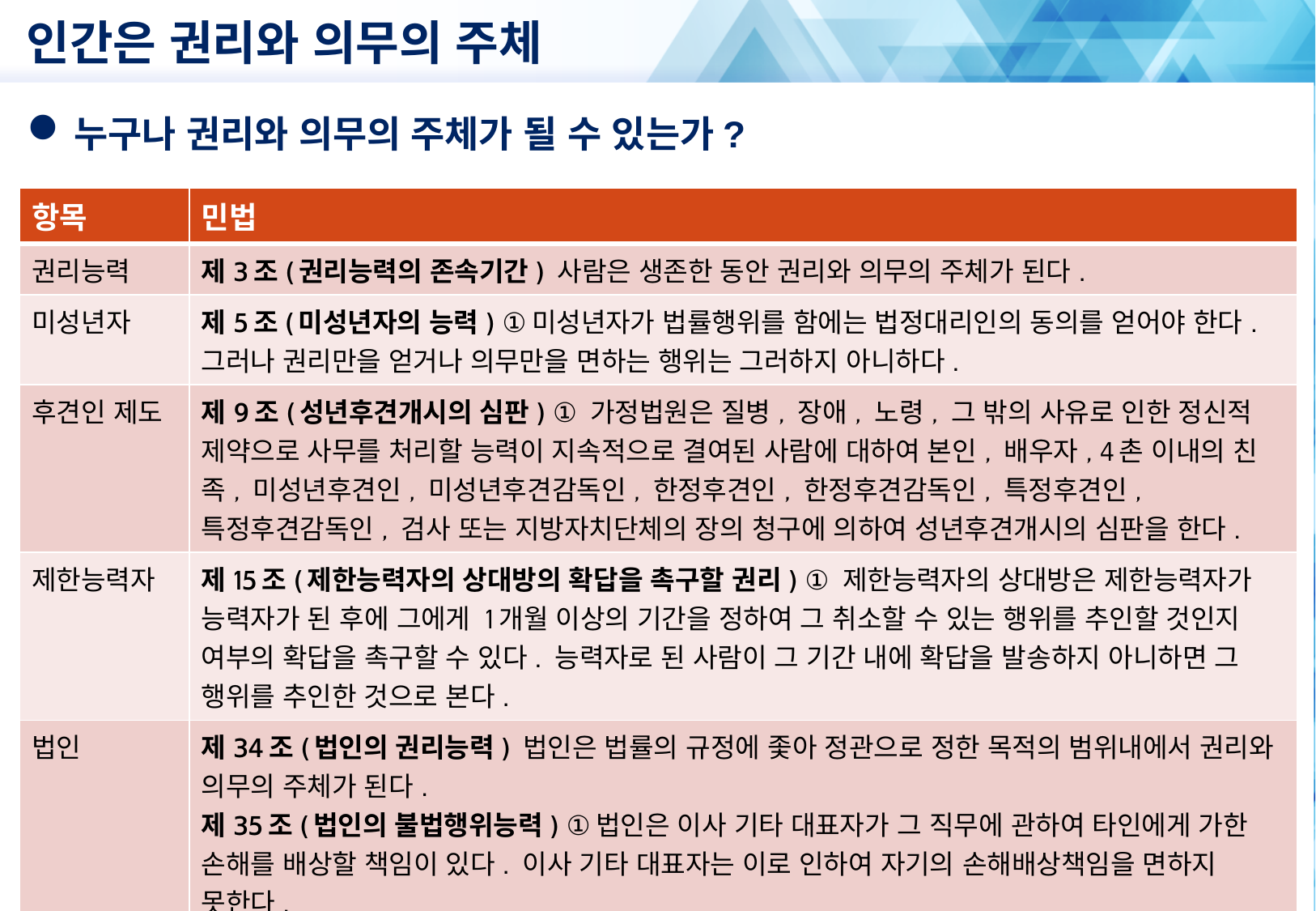

# 인간은 권리와 의무의 주체
누구나 권리와 의무의 주체가 될 수 있는가?
| 항목 | 민법 |
| --- | --- |
| 권리능력 | 제3조(권리능력의 존속기간) 사람은 생존한 동안 권리와 의무의 주체가 된다. |
| 미성년자 | 제5조(미성년자의 능력) ①미성년자가 법률행위를 함에는 법정대리인의 동의를 얻어야 한다. 그러나 권리만을 얻거나 의무만을 면하는 행위는 그러하지 아니하다. |
| 후견인 제도 | 제9조(성년후견개시의 심판) ① 가정법원은 질병, 장애, 노령, 그 밖의 사유로 인한 정신적 제약으로 사무를 처리할 능력이 지속적으로 결여된 사람에 대하여 본인, 배우자, 4촌 이내의 친족, 미성년후견인, 미성년후견감독인, 한정후견인, 한정후견감독인, 특정후견인, 특정후견감독인, 검사 또는 지방자치단체의 장의 청구에 의하여 성년후견개시의 심판을 한다. |
| 제한능력자 | 제15조(제한능력자의 상대방의 확답을 촉구할 권리) ① 제한능력자의 상대방은 제한능력자가 능력자가 된 후에 그에게 1개월 이상의 기간을 정하여 그 취소할 수 있는 행위를 추인할 것인지 여부의 확답을 촉구할 수 있다. 능력자로 된 사람이 그 기간 내에 확답을 발송하지 아니하면 그 행위를 추인한 것으로 본다. |
| 법인 | 제34조(법인의 권리능력) 법인은 법률의 규정에 좇아 정관으로 정한 목적의 범위내에서 권리와 의무의 주체가 된다. 제35조(법인의 불법행위능력) ①법인은 이사 기타 대표자가 그 직무에 관하여 타인에게 가한 손해를 배상할 책임이 있다. 이사 기타 대표자는 이로 인하여 자기의 손해배상책임을 면하지 못한다. |